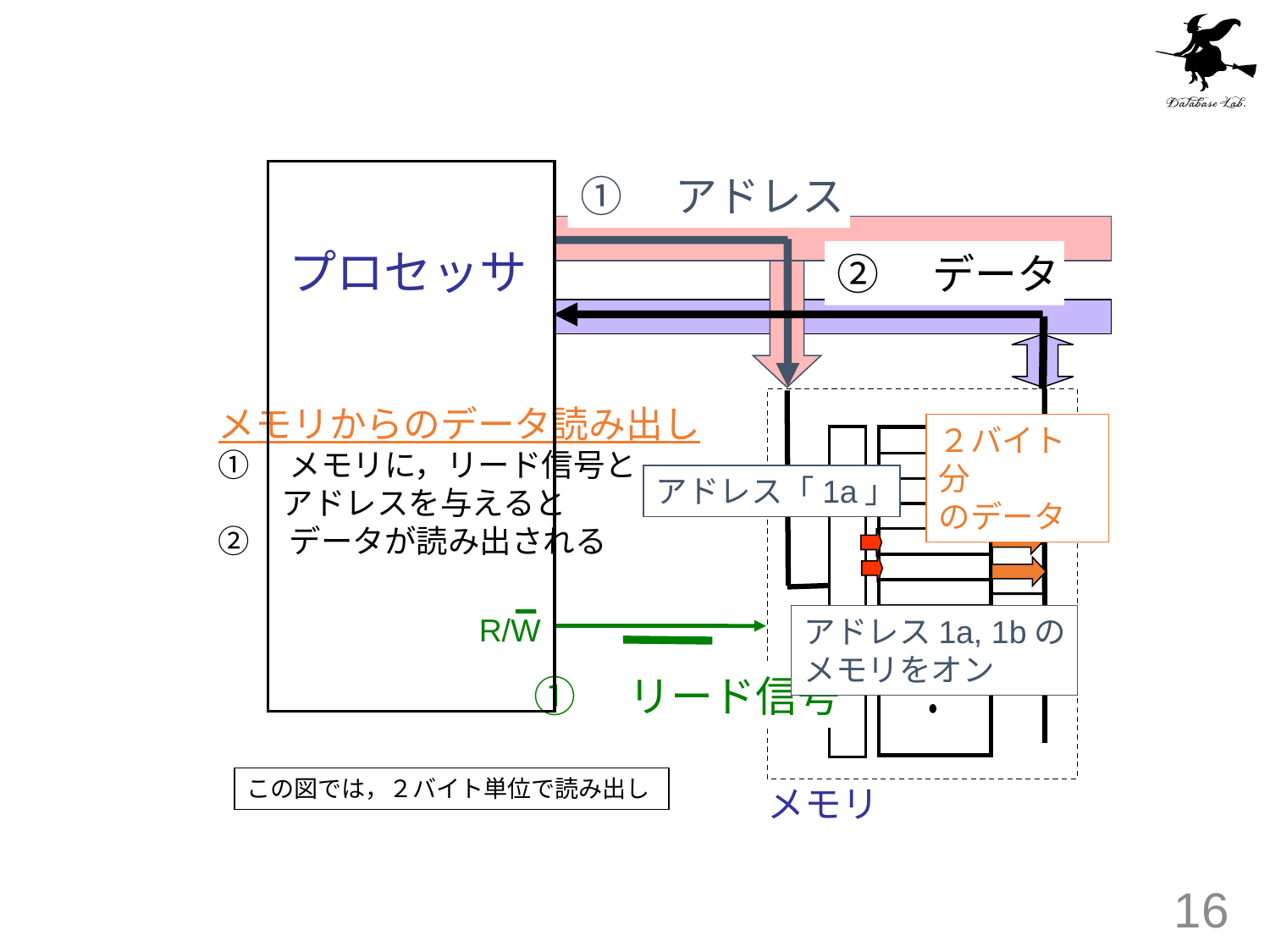

#

①　アドレス

プロセッサ

②　データ

メモリからのデータ読み出し
①　メモリに，リード信号と
　　アドレスを与えると
②　データが読み出される
２バイト分
のデータ

アドレス「1a」

R/W

アドレス1a, 1bの
メモリをオン

①　リード信号

この図では，２バイト単位で読み出し
メモリ
16